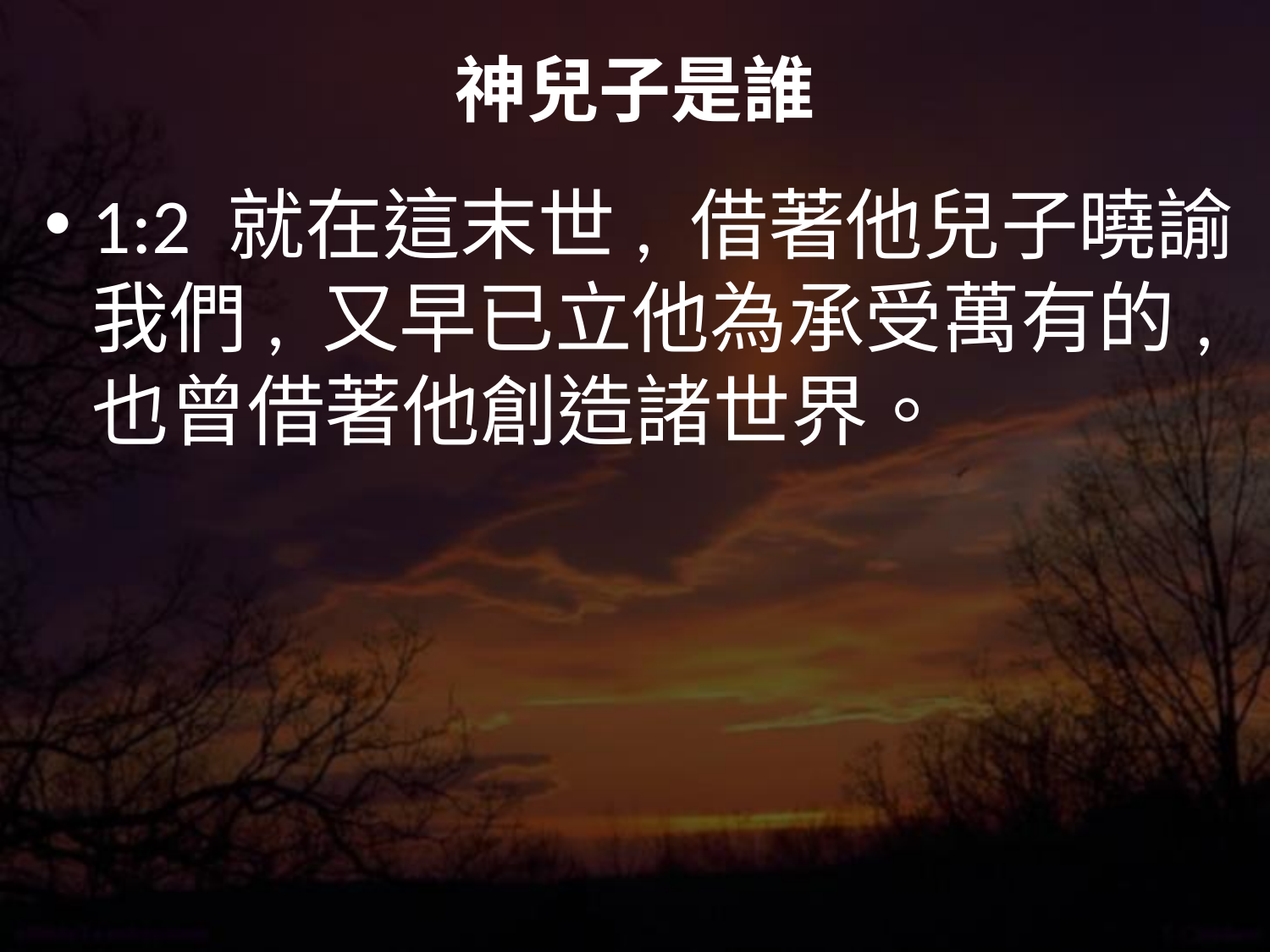

# 神兒子是誰
1:2 就在這末世, 借著他兒子曉諭我們, 又早已立他為承受萬有的,也曾借著他創造諸世界。